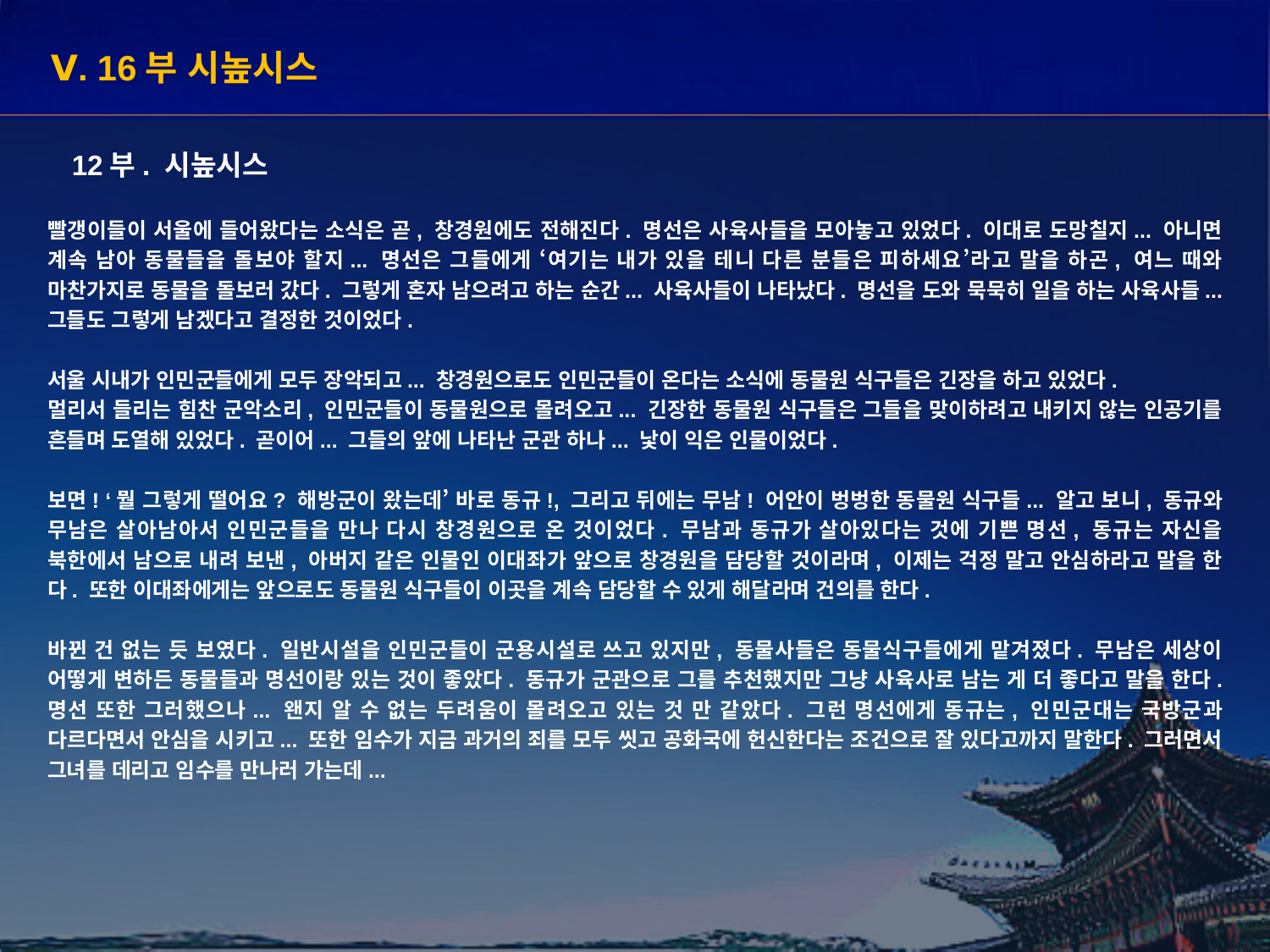

Ⅴ. 16부 시높시스

12부. 시높시스

빨갱이들이 서울에 들어왔다는 소식은 곧, 창경원에도 전해진다. 명선은 사육사들을 모아놓고 있었다. 이대로 도망칠지... 아니면 계속 남아 동물들을 돌보야 할지... 명선은 그들에게 ‘여기는 내가 있을 테니 다른 분들은 피하세요’라고 말을 하곤, 여느 때와 마찬가지로 동물을 돌보러 갔다. 그렇게 혼자 남으려고 하는 순간... 사육사들이 나타났다. 명선을 도와 묵묵히 일을 하는 사육사들... 그들도 그렇게 남겠다고 결정한 것이었다.

서울 시내가 인민군들에게 모두 장악되고... 창경원으로도 인민군들이 온다는 소식에 동물원 식구들은 긴장을 하고 있었다.
멀리서 들리는 힘찬 군악소리, 인민군들이 동물원으로 몰려오고... 긴장한 동물원 식구들은 그들을 맞이하려고 내키지 않는 인공기를 흔들며 도열해 있었다. 곧이어... 그들의 앞에 나타난 군관 하나... 낯이 익은 인물이었다.

보면! ‘뭘 그렇게 떨어요? 해방군이 왔는데’ 바로 동규!, 그리고 뒤에는 무남! 어안이 벙벙한 동물원 식구들... 알고 보니, 동규와 무남은 살아남아서 인민군들을 만나 다시 창경원으로 온 것이었다. 무남과 동규가 살아있다는 것에 기쁜 명선, 동규는 자신을 북한에서 남으로 내려 보낸, 아버지 같은 인물인 이대좌가 앞으로 창경원을 담당할 것이라며, 이제는 걱정 말고 안심하라고 말을 한다. 또한 이대좌에게는 앞으로도 동물원 식구들이 이곳을 계속 담당할 수 있게 해달라며 건의를 한다.

바뀐 건 없는 듯 보였다. 일반시설을 인민군들이 군용시설로 쓰고 있지만, 동물사들은 동물식구들에게 맡겨졌다. 무남은 세상이 어떻게 변하든 동물들과 명선이랑 있는 것이 좋았다. 동규가 군관으로 그를 추천했지만 그냥 사육사로 남는 게 더 좋다고 말을 한다. 명선 또한 그러했으나... 왠지 알 수 없는 두려움이 몰려오고 있는 것 만 같았다. 그런 명선에게 동규는, 인민군대는 국방군과 다르다면서 안심을 시키고... 또한 임수가 지금 과거의 죄를 모두 씻고 공화국에 헌신한다는 조건으로 잘 있다고까지 말한다. 그러면서 그녀를 데리고 임수를 만나러 가는데...